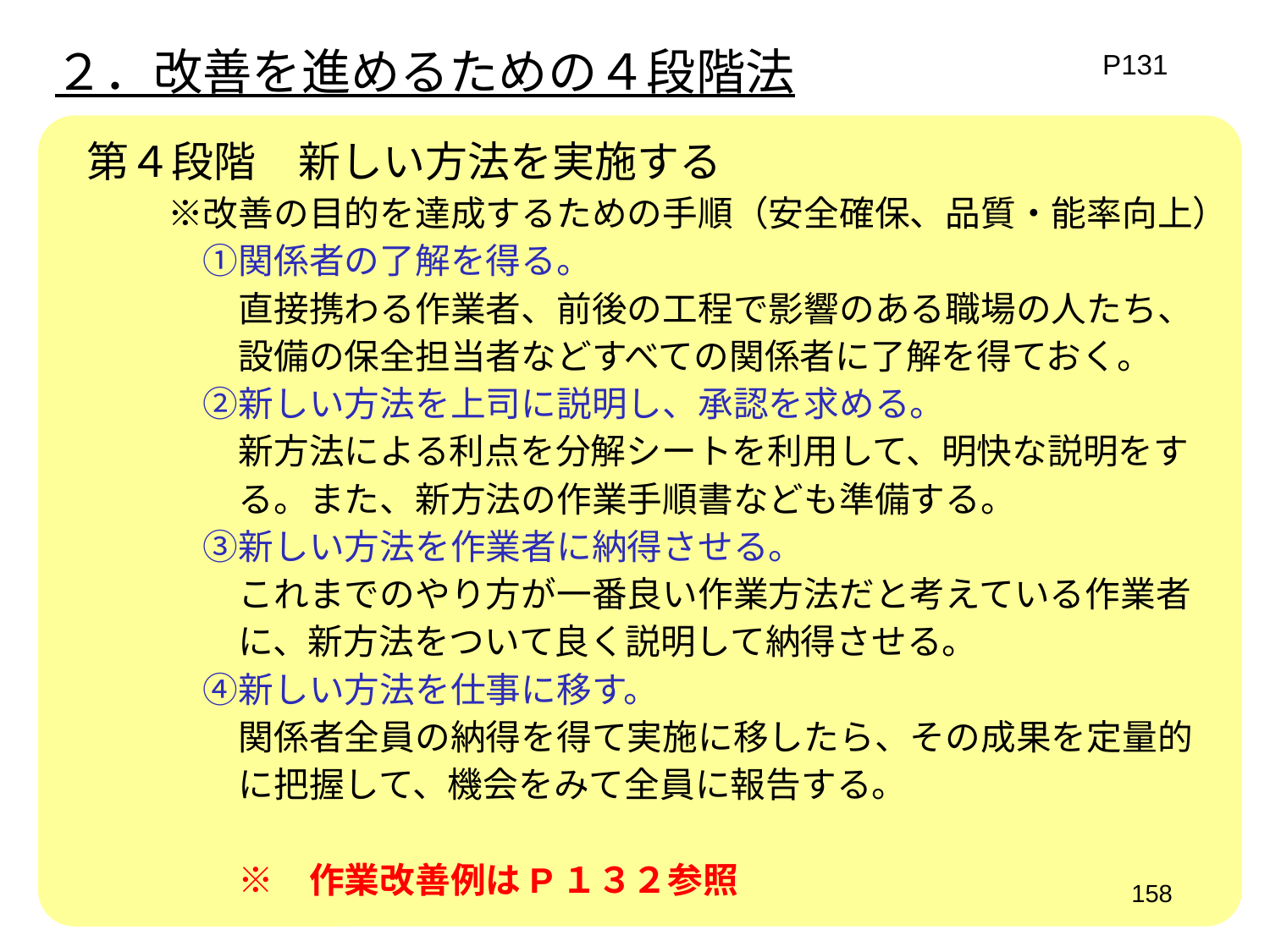

２．改善を進めるための４段階法
P131
　第４段階　新しい方法を実施する
　　　※改善の目的を達成するための手順（安全確保、品質・能率向上）
　　　　①関係者の了解を得る。
　　　　　直接携わる作業者、前後の工程で影響のある職場の人たち、
　　　　　設備の保全担当者などすべての関係者に了解を得ておく。
　　　　②新しい方法を上司に説明し、承認を求める。
　　　　　新方法による利点を分解シートを利用して、明快な説明をす
　　　　　る。また、新方法の作業手順書なども準備する。
　　　　③新しい方法を作業者に納得させる。
　　　　　これまでのやり方が一番良い作業方法だと考えている作業者
　　　　　に、新方法をついて良く説明して納得させる。
　　　　④新しい方法を仕事に移す。
　　　　　関係者全員の納得を得て実施に移したら、その成果を定量的
　　　　　に把握して、機会をみて全員に報告する。

　　　　　※　作業改善例はP１３２参照

158